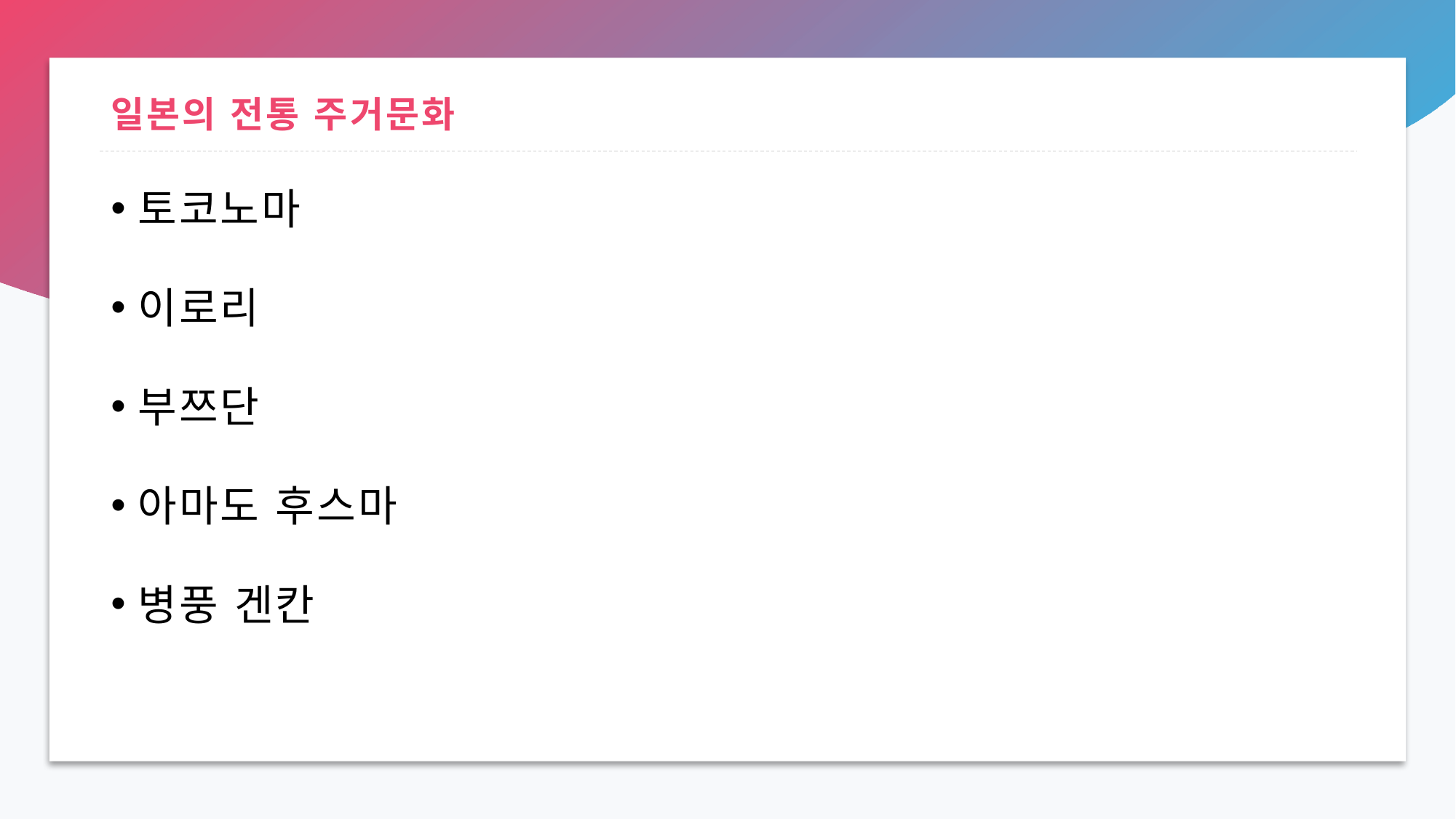

# 일본의 전통 주거문화
토코노마
이로리
부쯔단
아마도 후스마
병풍 겐칸